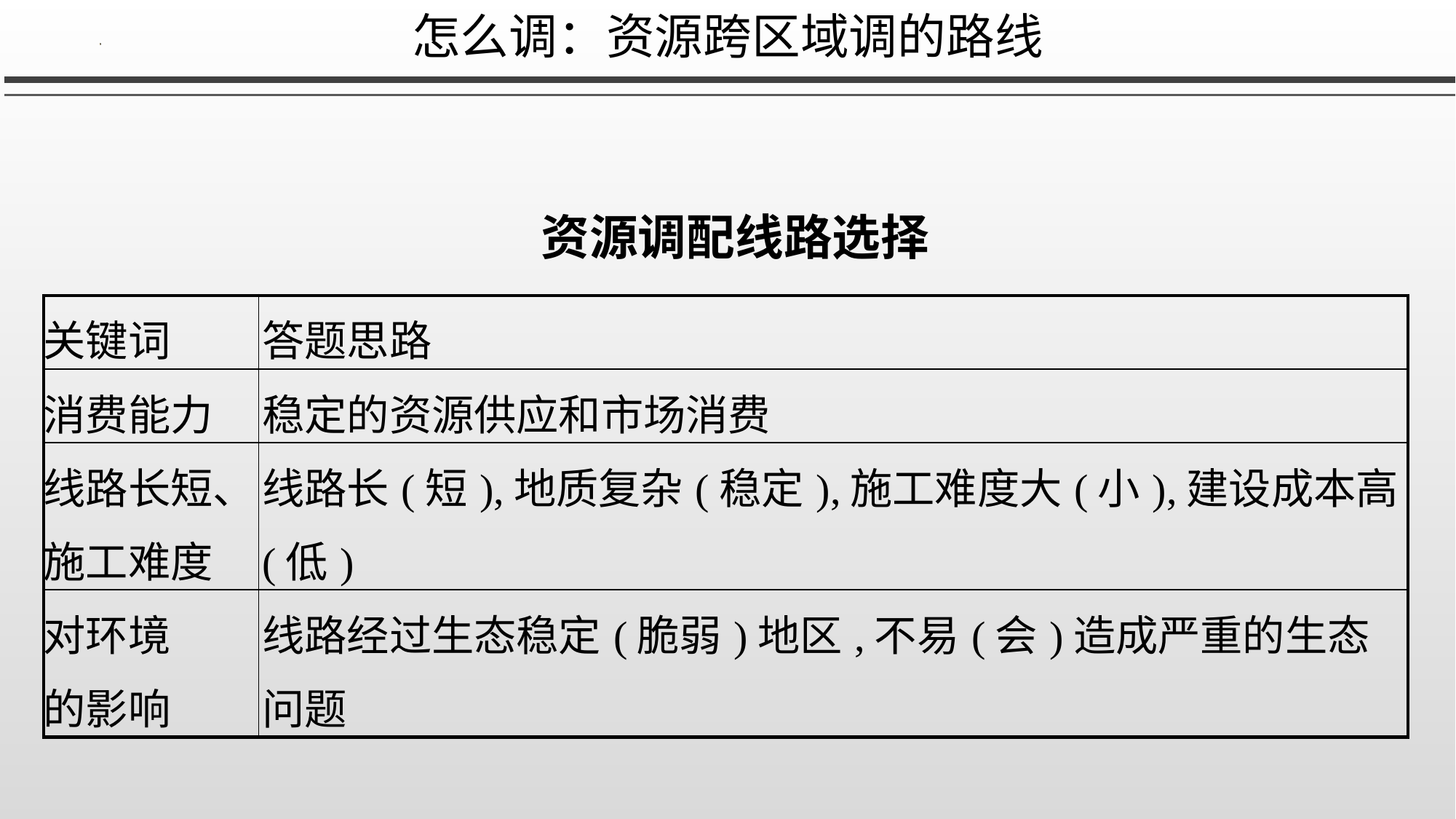

怎么调：资源跨区域调的路线
资源调配线路选择
| 关键词 | 答题思路 |
| --- | --- |
| 消费能力 | 稳定的资源供应和市场消费 |
| 线路长短、 施工难度 | 线路长(短),地质复杂(稳定),施工难度大(小),建设成本高(低) |
| 对环境 的影响 | 线路经过生态稳定(脆弱)地区,不易(会)造成严重的生态问题 |